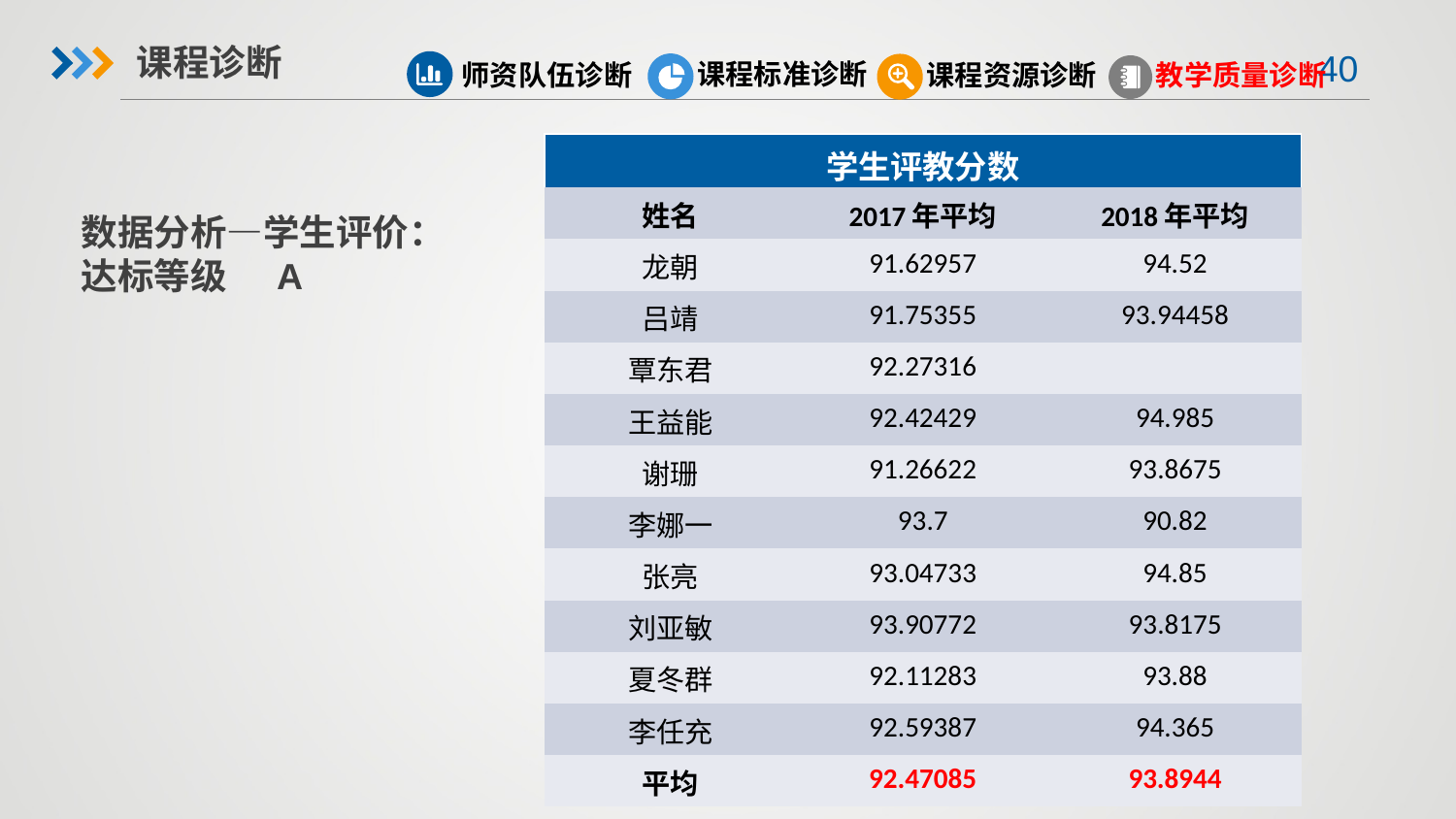

课程诊断
课程标准诊断
师资队伍诊断
课程资源诊断
教学质量诊断

| 学生评教分数 |  |  |
| --- | --- | --- |
| 姓名 | 2017年平均 | 2018年平均 |
| 龙朝 | 91.62957 | 94.52 |
| 吕靖 | 91.75355 | 93.94458 |
| 覃东君 | 92.27316 |  |
| 王益能 | 92.42429 | 94.985 |
| 谢珊 | 91.26622 | 93.8675 |
| 李娜一 | 93.7 | 90.82 |
| 张亮 | 93.04733 | 94.85 |
| 刘亚敏 | 93.90772 | 93.8175 |
| 夏冬群 | 92.11283 | 93.88 |
| 李任充 | 92.59387 | 94.365 |
| 平均 | 92.47085 | 93.8944 |
数据分析—学生评价：
达标等级     A